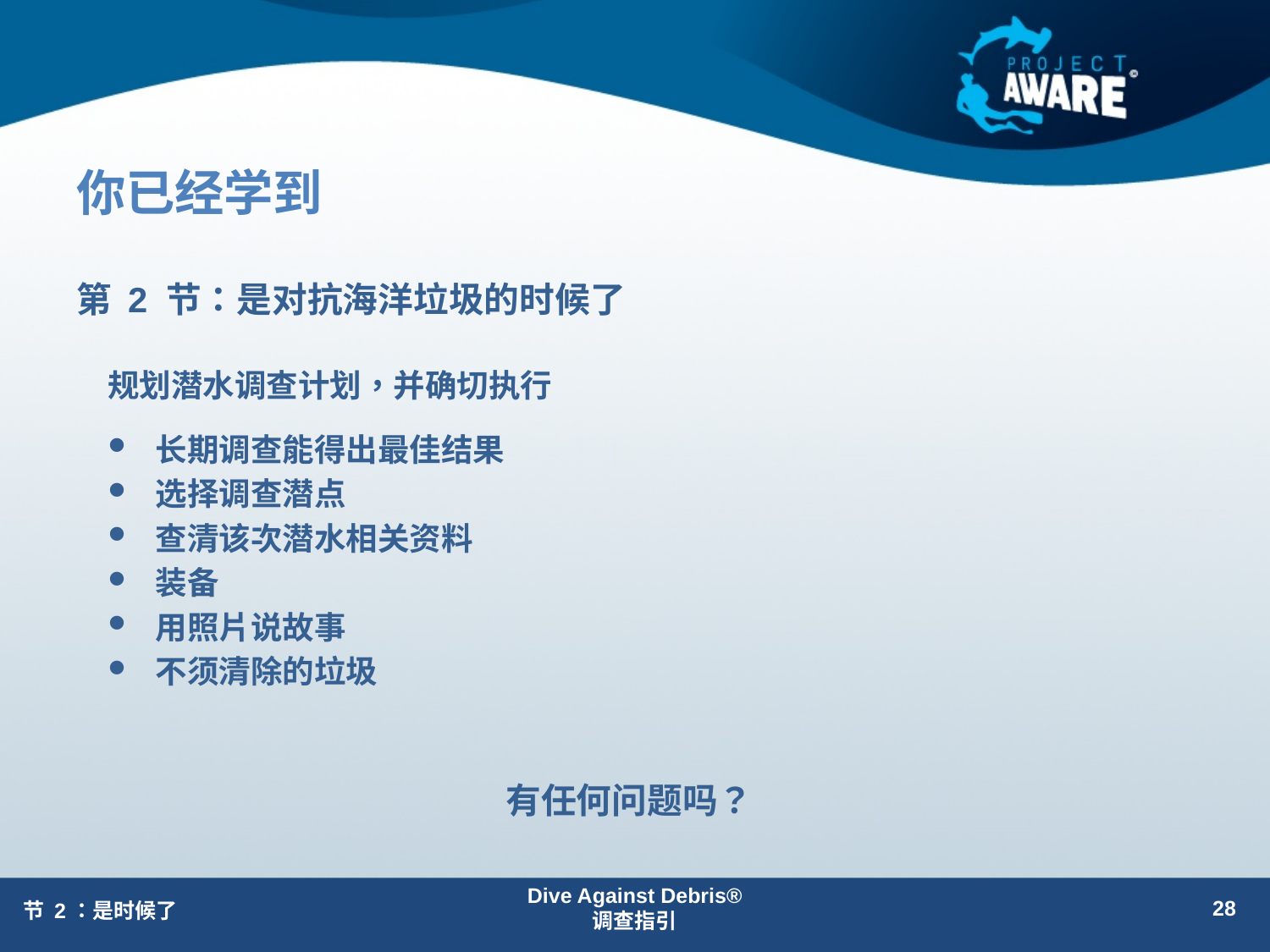

# 你已经学到
第 2 节：是对抗海洋垃圾的时候了
规划潜水调查计划，并确切执行
长期调查能得出最佳结果
选择调查潜点
查清该次潜水相关资料
装备
用照片说故事
不须清除的垃圾
有任何问题吗？
Dive Against Debris®
调查指引
28
节 2：是时候了